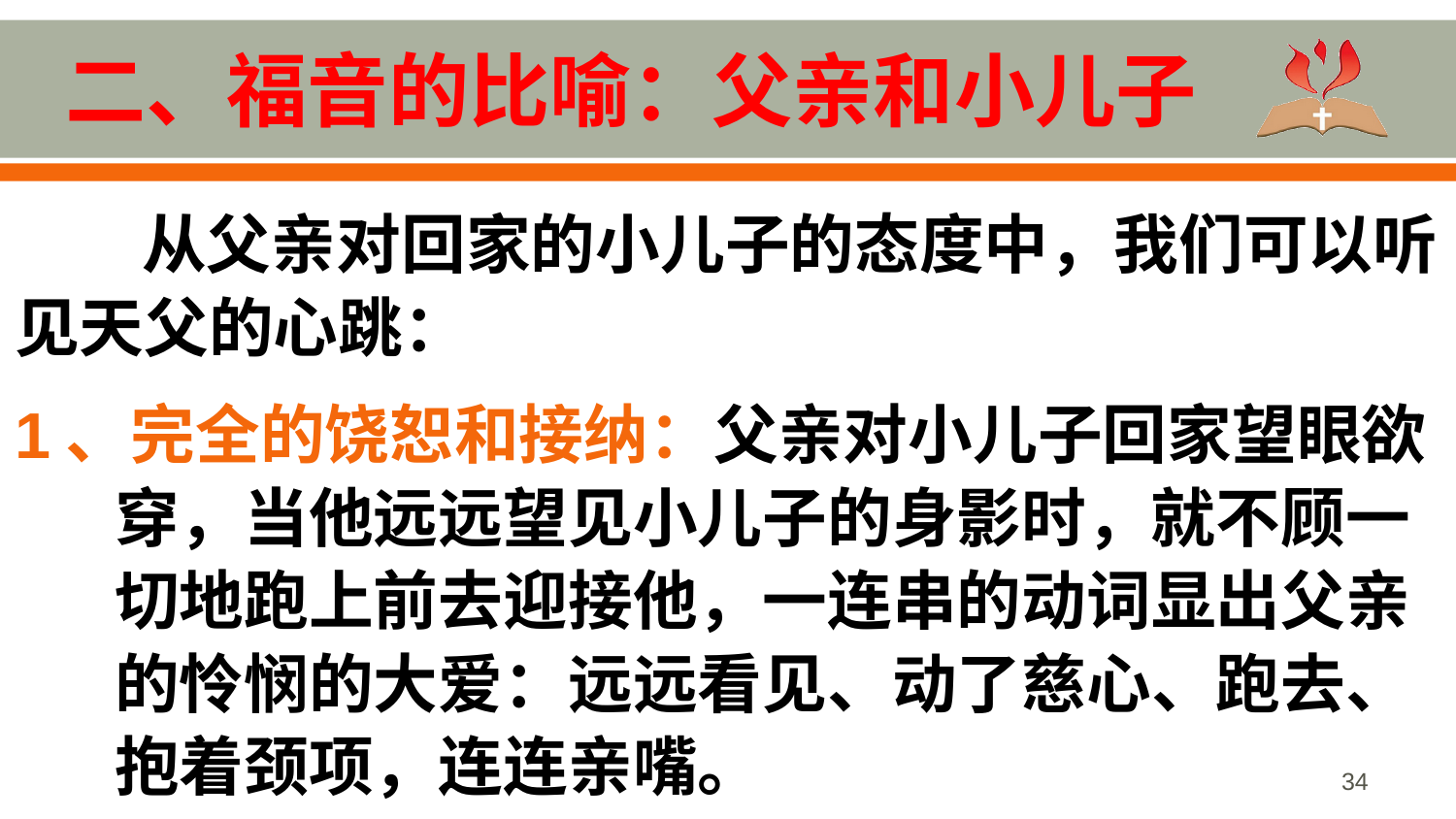

# 二、福音的比喻：父亲和小儿子
从父亲对回家的小儿子的态度中，我们可以听见天父的心跳：
1、完全的饶恕和接纳：父亲对小儿子回家望眼欲穿，当他远远望见小儿子的身影时，就不顾一切地跑上前去迎接他，一连串的动词显出父亲的怜悯的大爱：远远看见、动了慈心、跑去、抱着颈项，连连亲嘴。
34